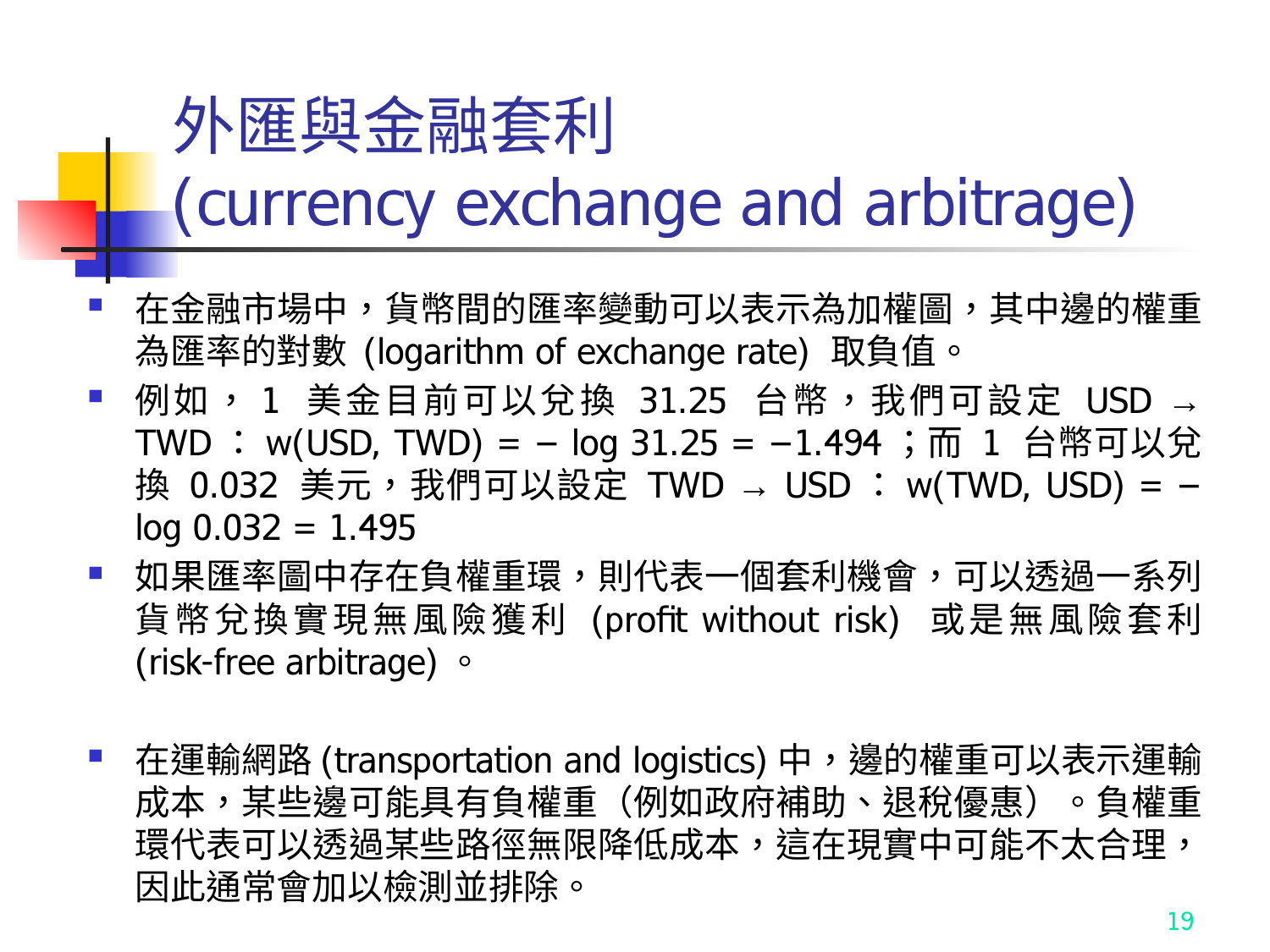

# 外匯與金融套利 (currency exchange and arbitrage)
在金融市場中，貨幣間的匯率變動可以表示為加權圖，其中邊的權重為匯率的對數 (logarithm of exchange rate) 取負值。
例如，1 美金目前可以兌換 31.25 台幣，我們可設定 USD → TWD：w(USD, TWD) = − log 31.25 = −1.494；而 1 台幣可以兌換 0.032 美元，我們可以設定 TWD → USD：w(TWD, USD) = − log 0.032 = 1.495
如果匯率圖中存在負權重環，則代表一個套利機會，可以透過一系列貨幣兌換實現無風險獲利 (profit without risk) 或是無風險套利 (risk-free arbitrage)。

在運輸網路(transportation and logistics)中，邊的權重可以表示運輸成本，某些邊可能具有負權重（例如政府補助、退稅優惠）。負權重環代表可以透過某些路徑無限降低成本，這在現實中可能不太合理，因此通常會加以檢測並排除。
19